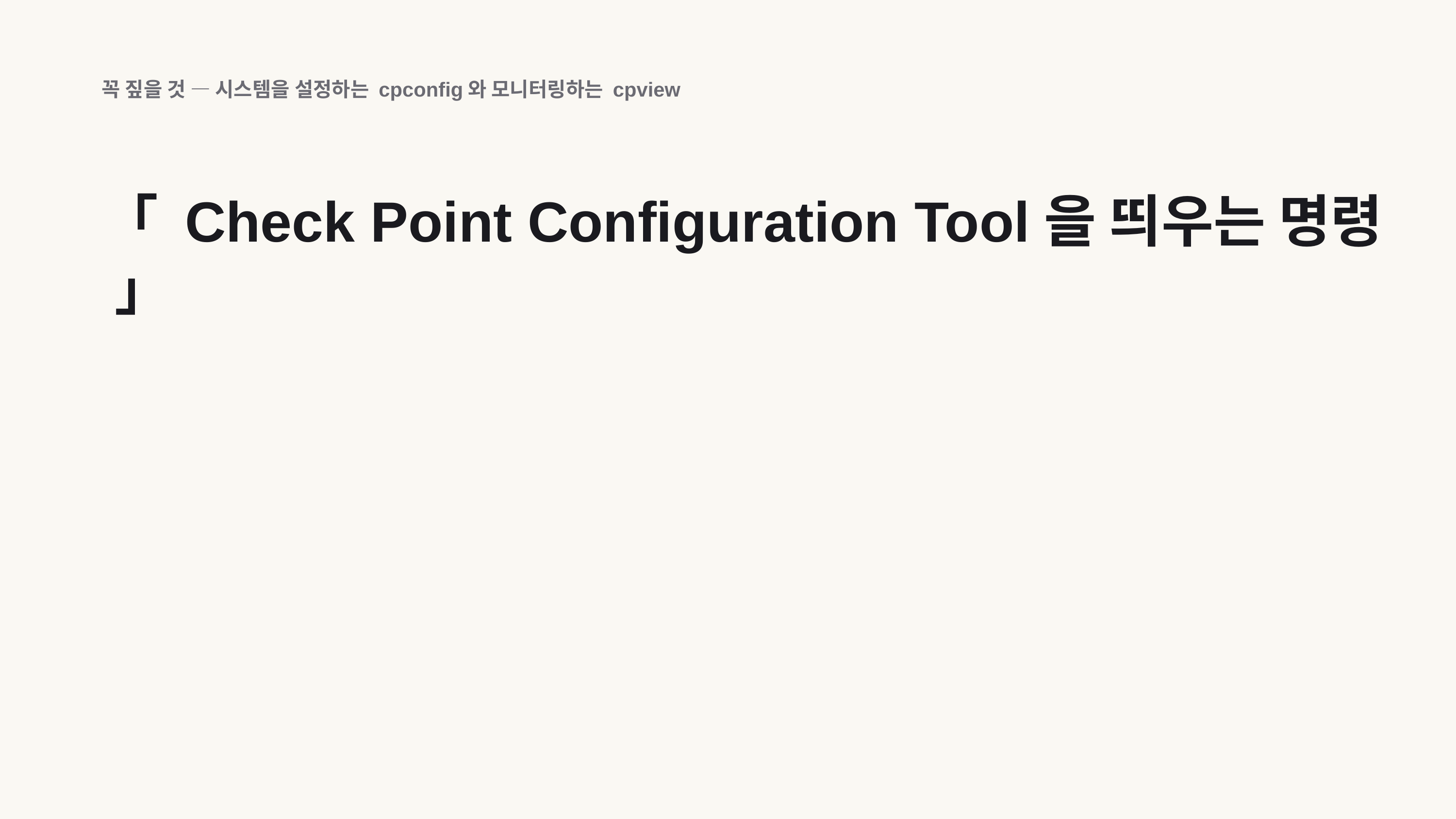

꼭 짚을 것 — 시스템을 설정하는 cpconfig와 모니터링하는 cpview
「 Check Point Configuration Tool을 띄우는 명령 」